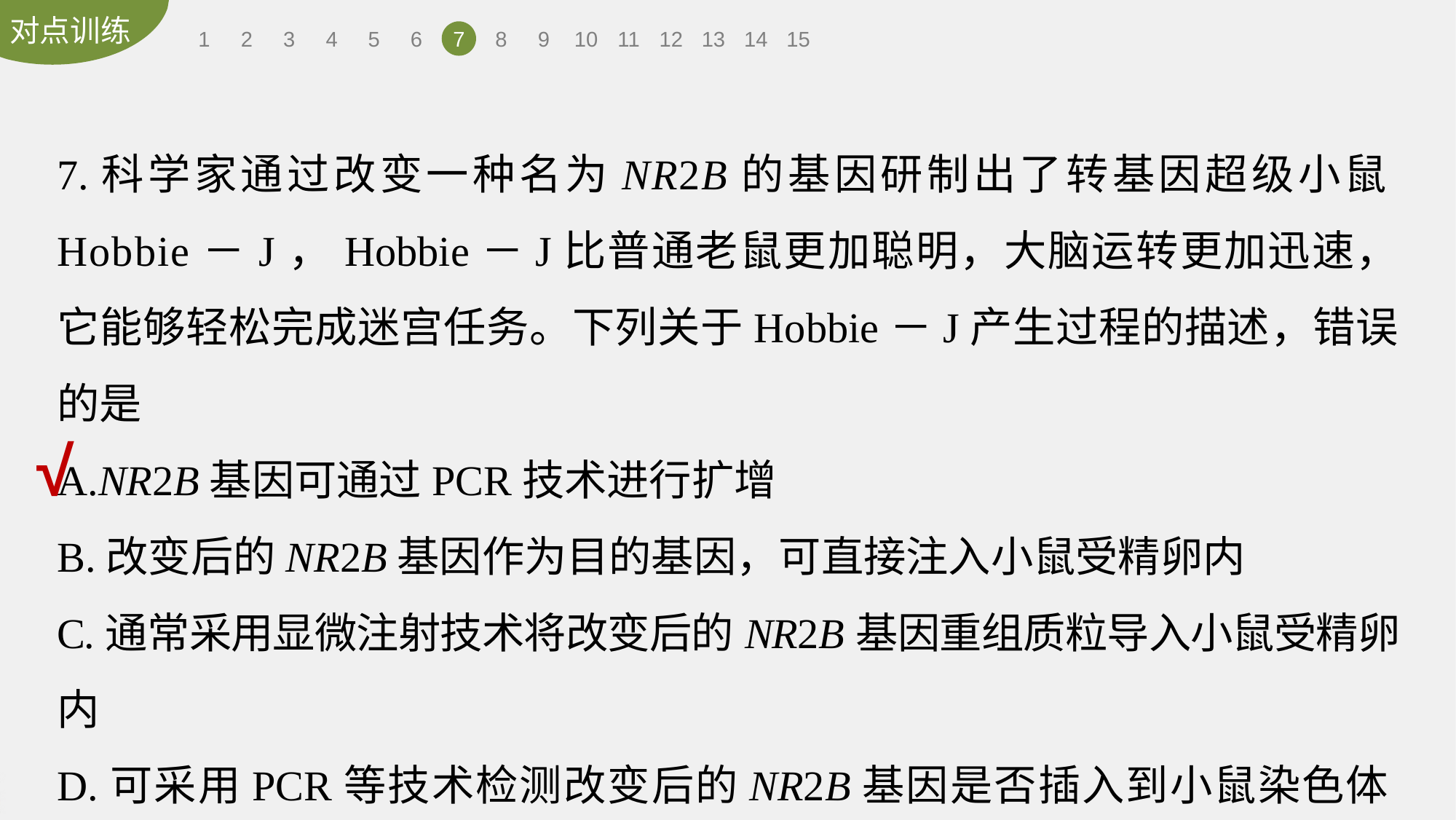

1
2
3
4
5
6
7
8
9
10
11
12
13
14
15
7.科学家通过改变一种名为NR2B的基因研制出了转基因超级小鼠Hobbie－J，Hobbie－J比普通老鼠更加聪明，大脑运转更加迅速，它能够轻松完成迷宫任务。下列关于Hobbie－J产生过程的描述，错误的是
A.NR2B基因可通过PCR技术进行扩增
B.改变后的NR2B基因作为目的基因，可直接注入小鼠受精卵内
C.通常采用显微注射技术将改变后的NR2B基因重组质粒导入小鼠受精卵内
D.可采用PCR等技术检测改变后的NR2B基因是否插入到小鼠染色体DNA
√